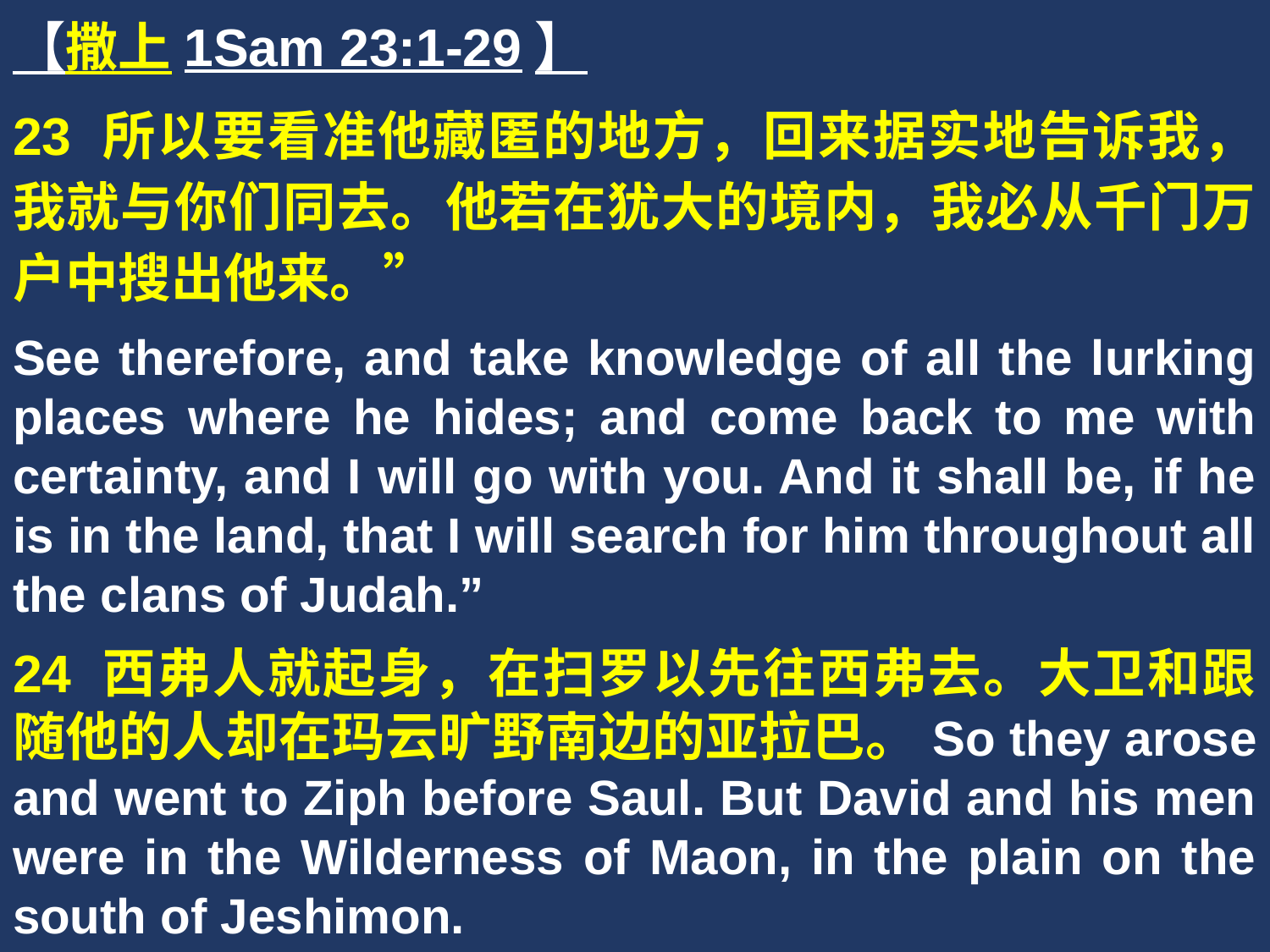

【撒上1Sam 23:1-29】
23 所以要看准他藏匿的地方，回来据实地告诉我，我就与你们同去。他若在犹大的境内，我必从千门万户中搜出他来。”
See therefore, and take knowledge of all the lurking places where he hides; and come back to me with certainty, and I will go with you. And it shall be, if he is in the land, that I will search for him throughout all the clans of Judah.”
24 西弗人就起身，在扫罗以先往西弗去。大卫和跟随他的人却在玛云旷野南边的亚拉巴。So they arose and went to Ziph before Saul. But David and his men were in the Wilderness of Maon, in the plain on the south of Jeshimon.